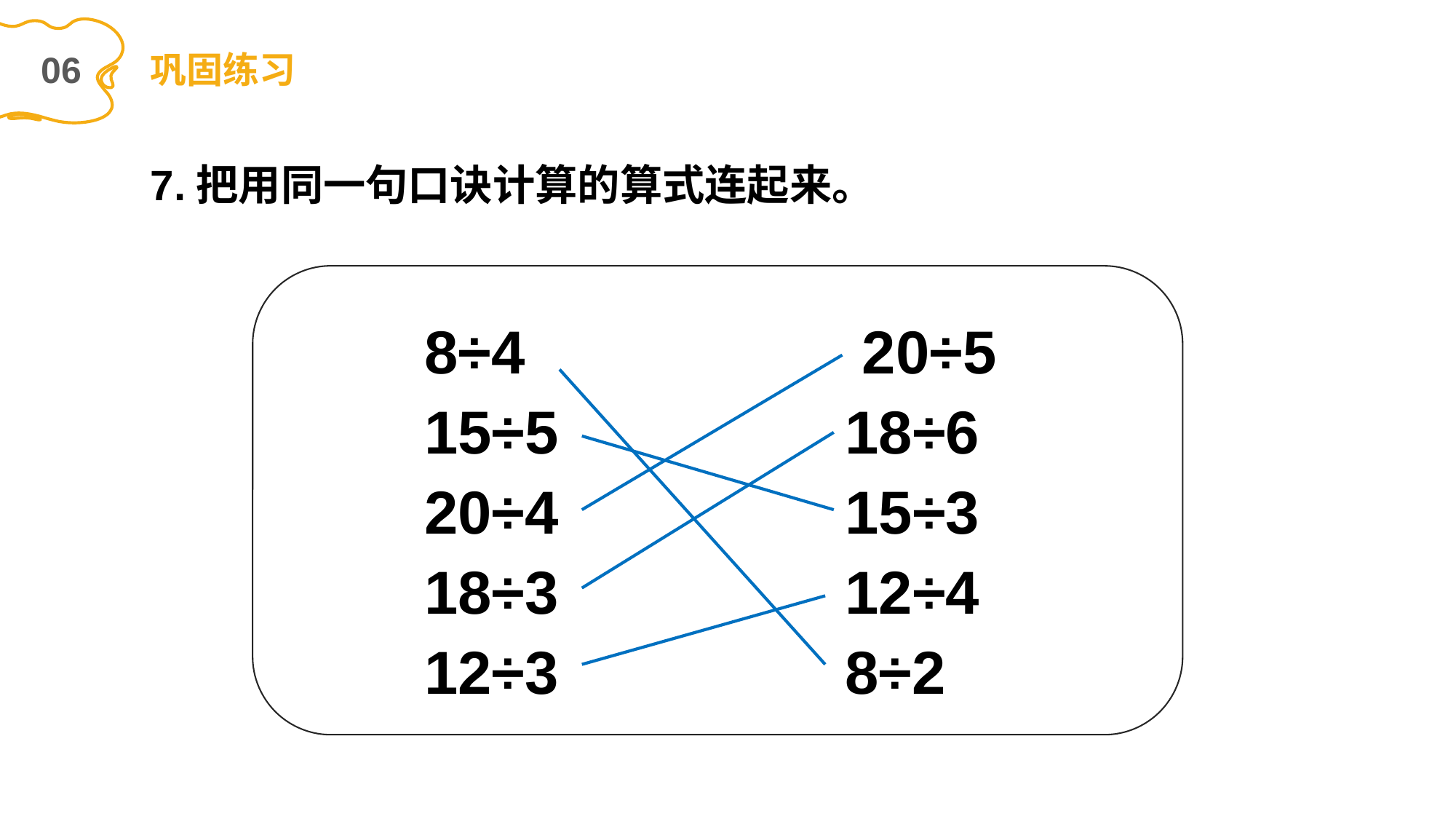

06
巩固练习
7.把用同一句口诀计算的算式连起来。

8÷4                    20÷5
15÷5                 18÷6
20÷4                 15÷3
18÷3                 12÷4
12÷3                 8÷2